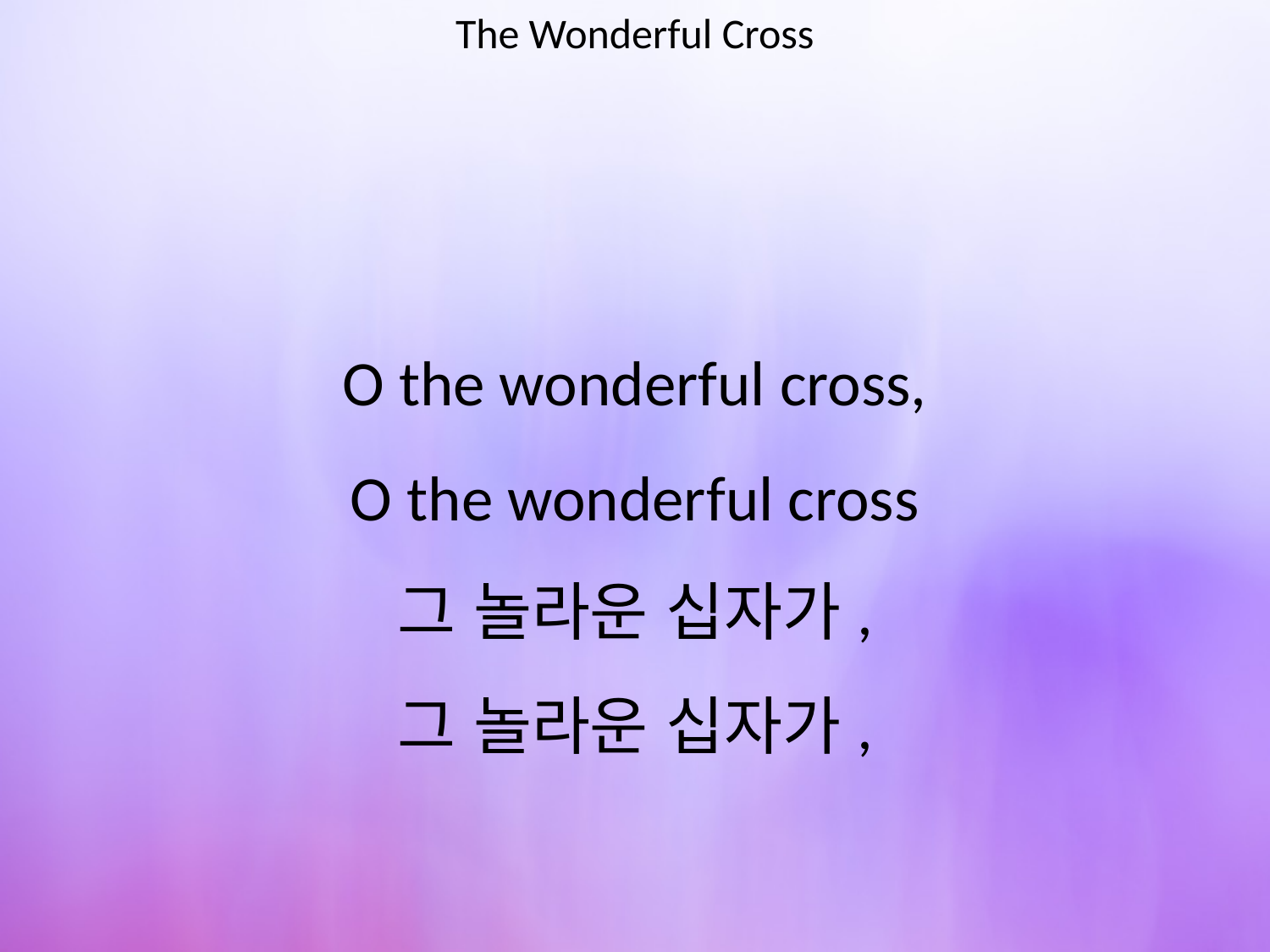

The Wonderful Cross
#
O the wonderful cross,
O the wonderful cross
그 놀라운 십자가,
그 놀라운 십자가,